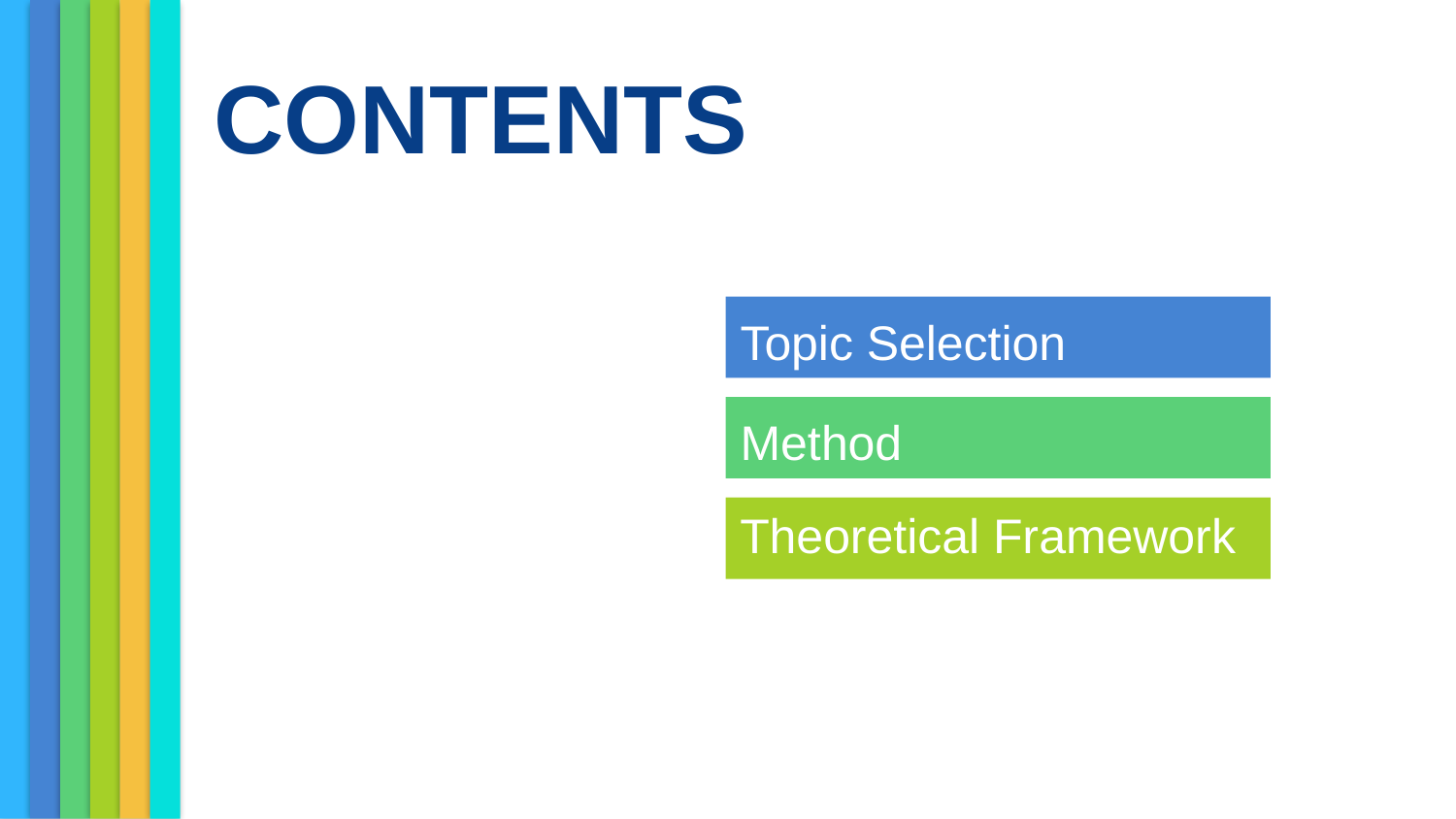

CONTENTS

Topic Selection

Method

Theoretical Framework
进度及完成情况